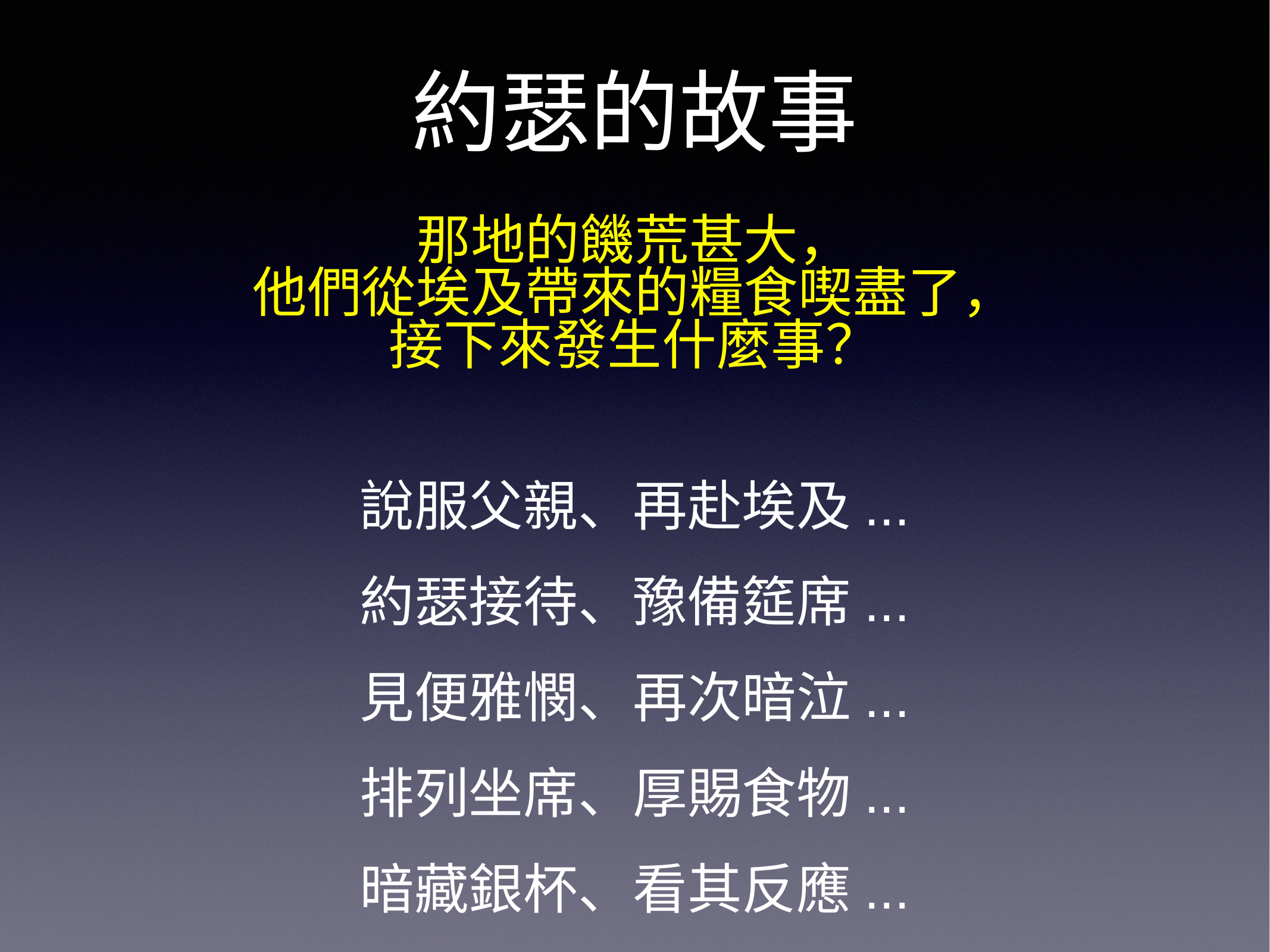

# 約瑟的故事
那地的饑荒甚大，
他們從埃及帶來的糧食喫盡了，
接下來發生什麼事？
說服父親、再赴埃及...
約瑟接待、豫備筵席...
見便雅憫、再次暗泣...
排列坐席、厚賜食物...
暗藏銀杯、看其反應...